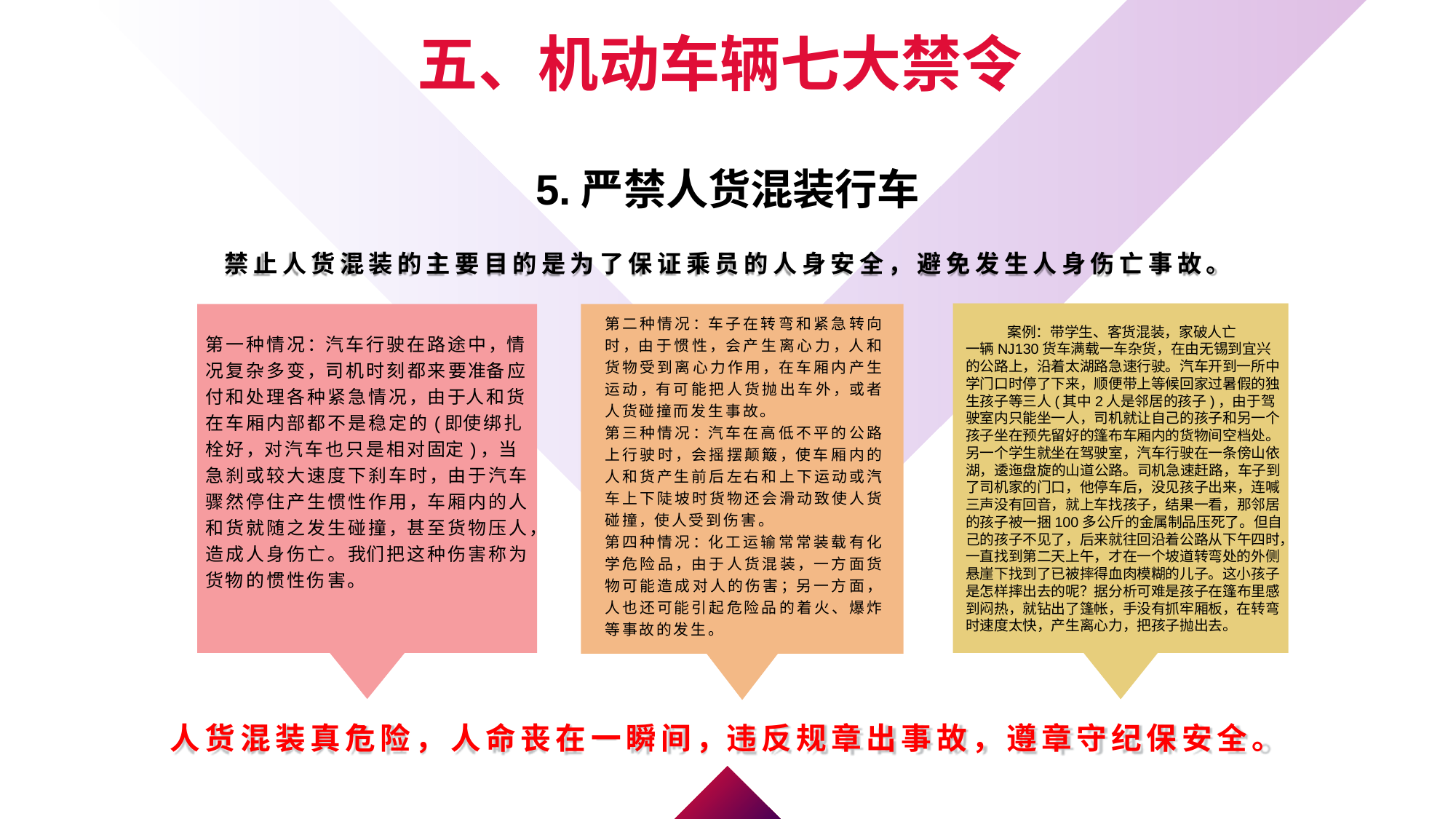

五、机动车辆七大禁令
5.严禁人货混装行车
禁止人货混装的主要目的是为了保证乘员的人身安全，避免发生人身伤亡事故。

第二种情况：车子在转弯和紧急转向时，由于惯性，会产生离心力，人和货物受到离心力作用，在车厢内产生运动，有可能把人货抛出车外，或者人货碰撞而发生事故。
第三种情况：汽车在高低不平的公路上行驶时，会摇摆颠簸，使车厢内的人和货产生前后左右和上下运动或汽车上下陡坡时货物还会滑动致使人货碰撞，使人受到伤害。
第四种情况：化工运输常常装载有化学危险品，由于人货混装，一方面货物可能造成对人的伤害；另一方面，人也还可能引起危险品的着火、爆炸等事故的发生。
案例：带学生、客货混装，家破人亡
一辆NJ130货车满载一车杂货，在由无锡到宜兴的公路上，沿着太湖路急速行驶。汽车开到一所中学门口时停了下来，顺便带上等候回家过暑假的独生孩子等三人(其中2人是邻居的孩子)，由于驾驶室内只能坐一人，司机就让自己的孩子和另一个孩子坐在预先留好的篷布车厢内的货物间空档处。另一个学生就坐在驾驶室，汽车行驶在一条傍山依湖，逶迤盘旋的山道公路。司机急速赶路，车子到了司机家的门口，他停车后，没见孩子出来，连喊三声没有回音，就上车找孩子，结果一看，那邻居的孩子被一捆100多公斤的金属制品压死了。但自己的孩子不见了，后来就往回沿着公路从下午四时，一直找到第二天上午，才在一个坡道转弯处的外侧悬崖下找到了已被摔得血肉模糊的儿子。这小孩子是怎样摔出去的呢？据分析可难是孩子在篷布里感到闷热，就钻出了篷帐，手没有抓牢厢板，在转弯时速度太快，产生离心力，把孩子抛出去。
第一种情况：汽车行驶在路途中，情况复杂多变，司机时刻都来要准备应付和处理各种紧急情况，由于人和货在车厢内部都不是稳定的(即使绑扎栓好，对汽车也只是相对固定)，当急刹或较大速度下刹车时，由于汽车骤然停住产生惯性作用，车厢内的人和货就随之发生碰撞，甚至货物压人，造成人身伤亡。我们把这种伤害称为货物的惯性伤害。
人货混装真危险，人命丧在一瞬间，违反规章出事故，遵章守纪保安全。